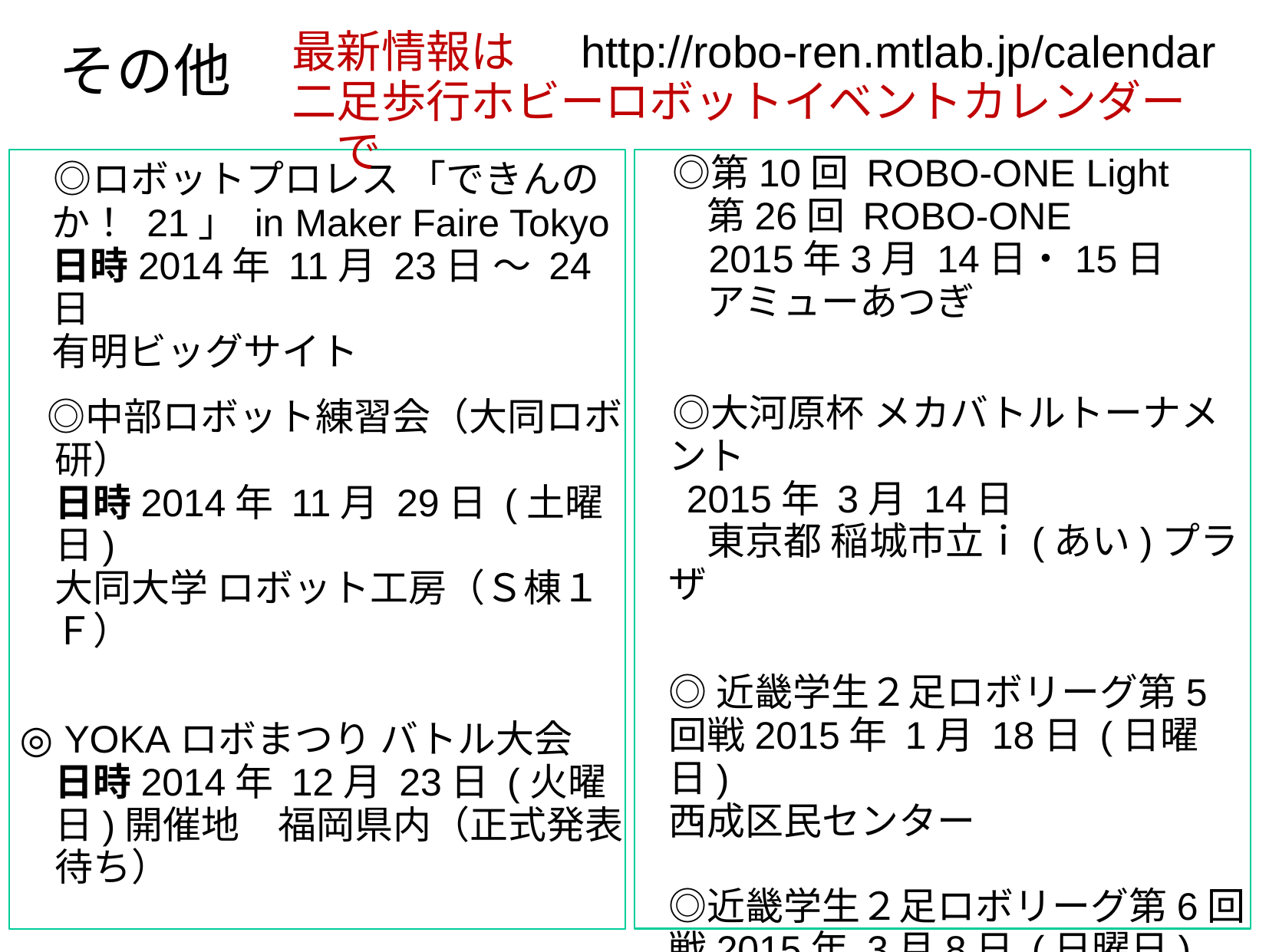

# その他
最新情報は　 http://robo-ren.mtlab.jp/calendar
二足歩行ホビーロボットイベントカレンダー　で
　◎ロボットプロレス 「できんのか！ 21」 in Maker Faire Tokyo
日時2014年 11月 23日 ～ 24日
有明ビッグサイト
　◎中部ロボット練習会（大同ロボ研）
日時2014年 11月 29日 (土曜日)
大同大学 ロボット工房（Ｓ棟１Ｆ）
 ◎ YOKAロボまつり バトル大会
日時2014年 12月 23日 (火曜日)開催地　福岡県内（正式発表待ち）
◎第2回 ROBO-剣
日時2014年 12月 20日 (土曜日)
神奈川県立青少年センター
　◎第10回 ROBO-ONE Light
　第26回 ROBO-ONE
　2015年3月 14日・15日
　アミューあつぎ
　◎大河原杯 メカバトルトーナメント
 2015年 3月 14日
　東京都 稲城市立ｉ(あい)プラザ
◎近畿学生２足ロボリーグ第5回戦2015年 1月 18日 (日曜日)
西成区民センター
◎近畿学生２足ロボリーグ第6回戦2015年 3月8日 (日曜日)
港区民センター